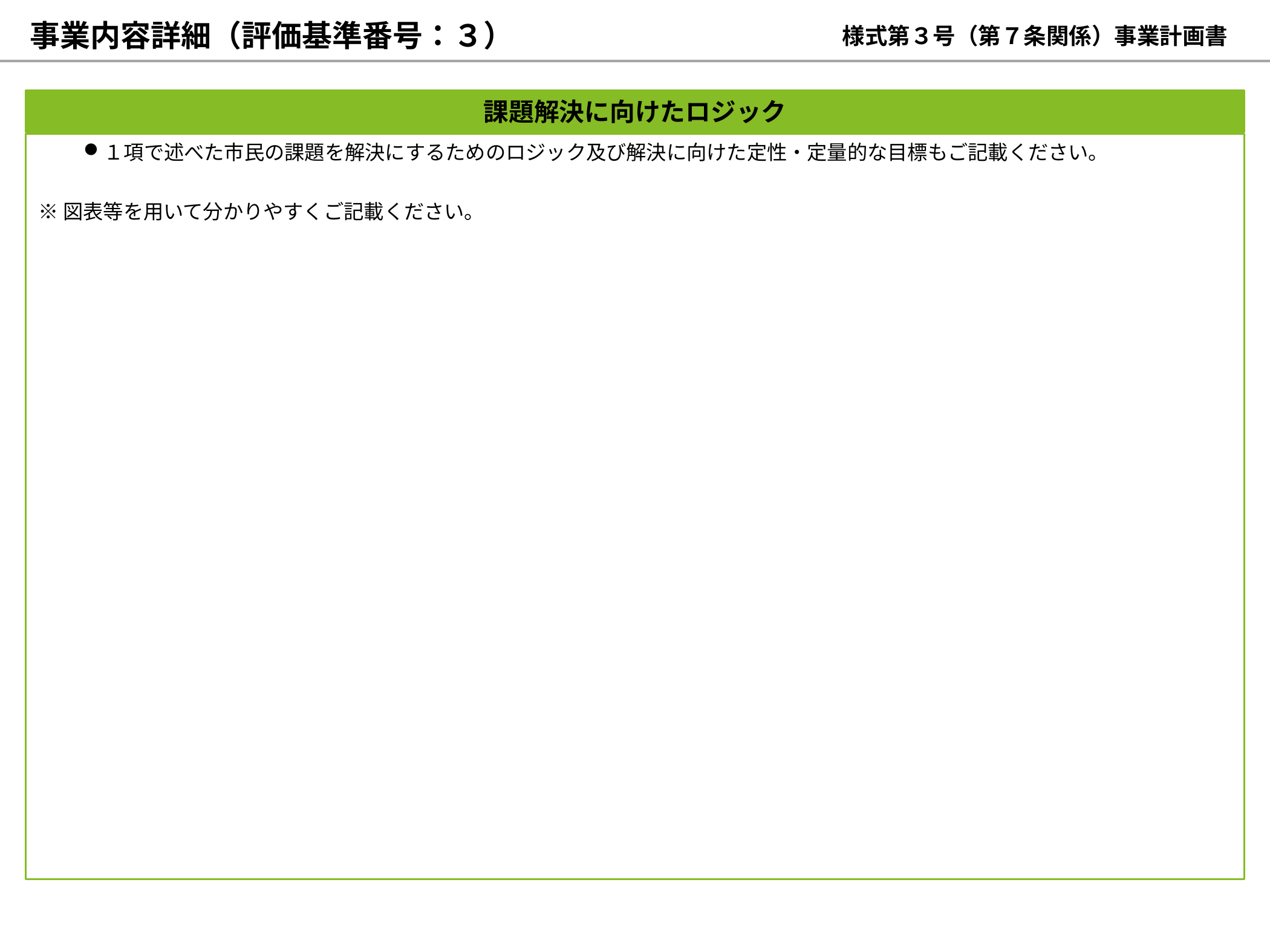

事業内容詳細（評価基準番号：３）
様式第３号（第７条関係）事業計画書

課題解決に向けたロジック

１項で述べた市民の課題を解決にするためのロジック及び解決に向けた定性・定量的な目標もご記載ください。

※図表等を用いて分かりやすくご記載ください。